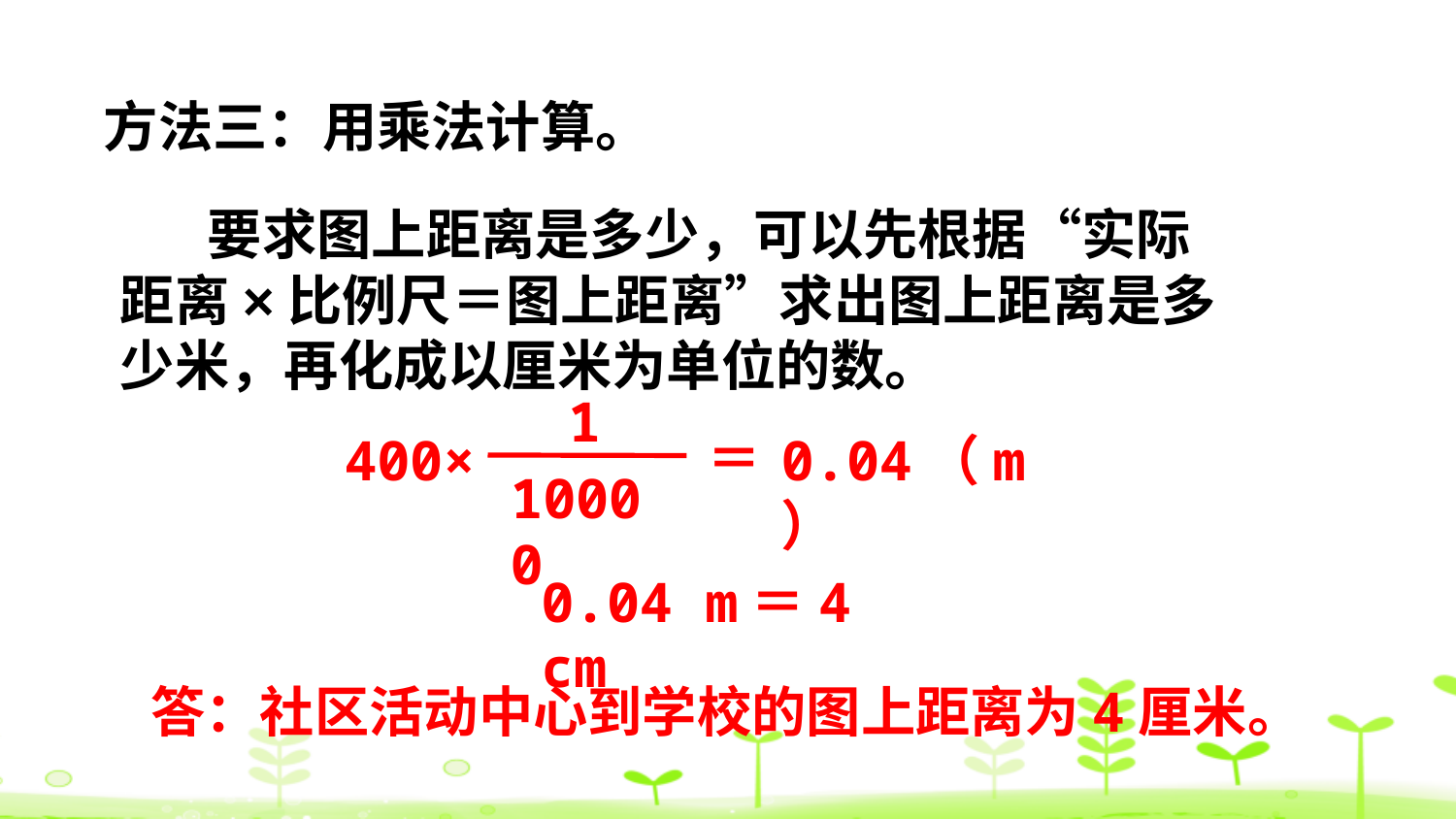

方法三：用乘法计算。
      要求图上距离是多少，可以先根据“实际
距离×比例尺＝图上距离”求出图上距离是多
少米，再化成以厘米为单位的数。
1
10000
＝
400×
0.04（m）
0.04 m＝4 cm
答：社区活动中心到学校的图上距离为4厘米。